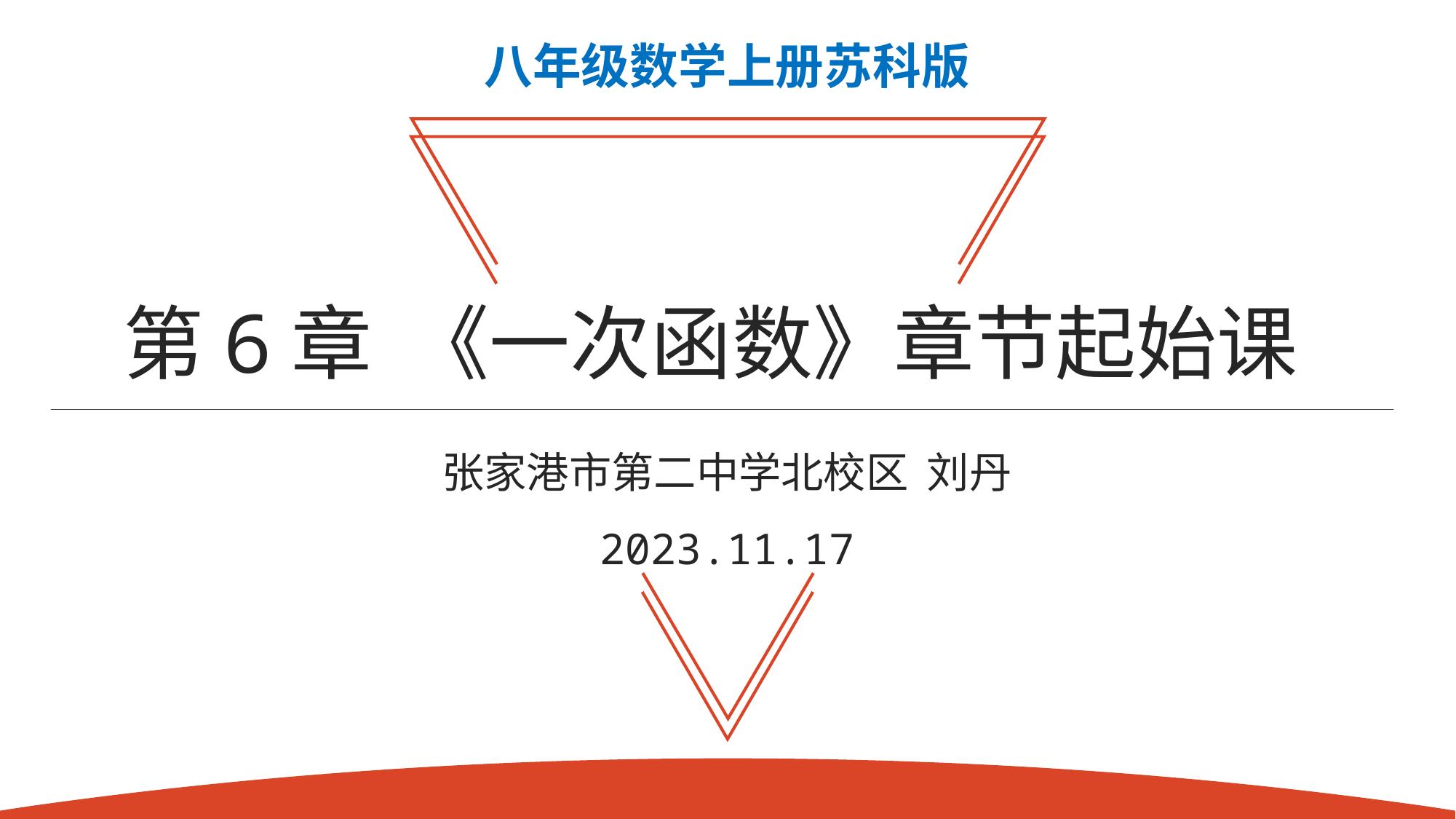

八年级数学上册苏科版

第6章  《一次函数》章节起始课
张家港市第二中学北校区  刘丹
2023.11.17